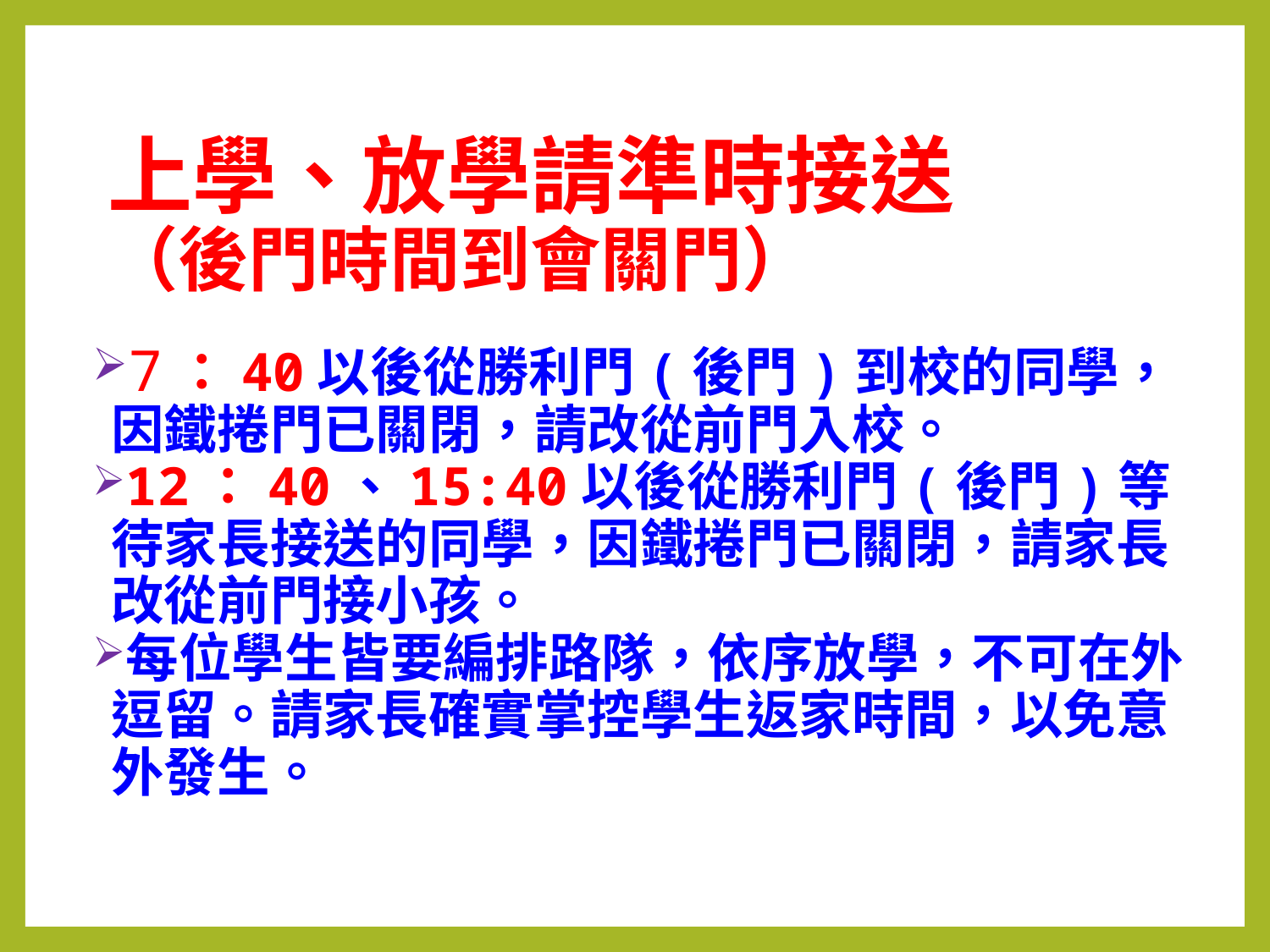

# 上學、放學請準時接送 （後門時間到會關門）
7：40以後從勝利門(後門)到校的同學，因鐵捲門已關閉，請改從前門入校。
12：40、15:40以後從勝利門(後門)等待家長接送的同學，因鐵捲門已關閉，請家長改從前門接小孩。
每位學生皆要編排路隊，依序放學，不可在外逗留。請家長確實掌控學生返家時間，以免意外發生。